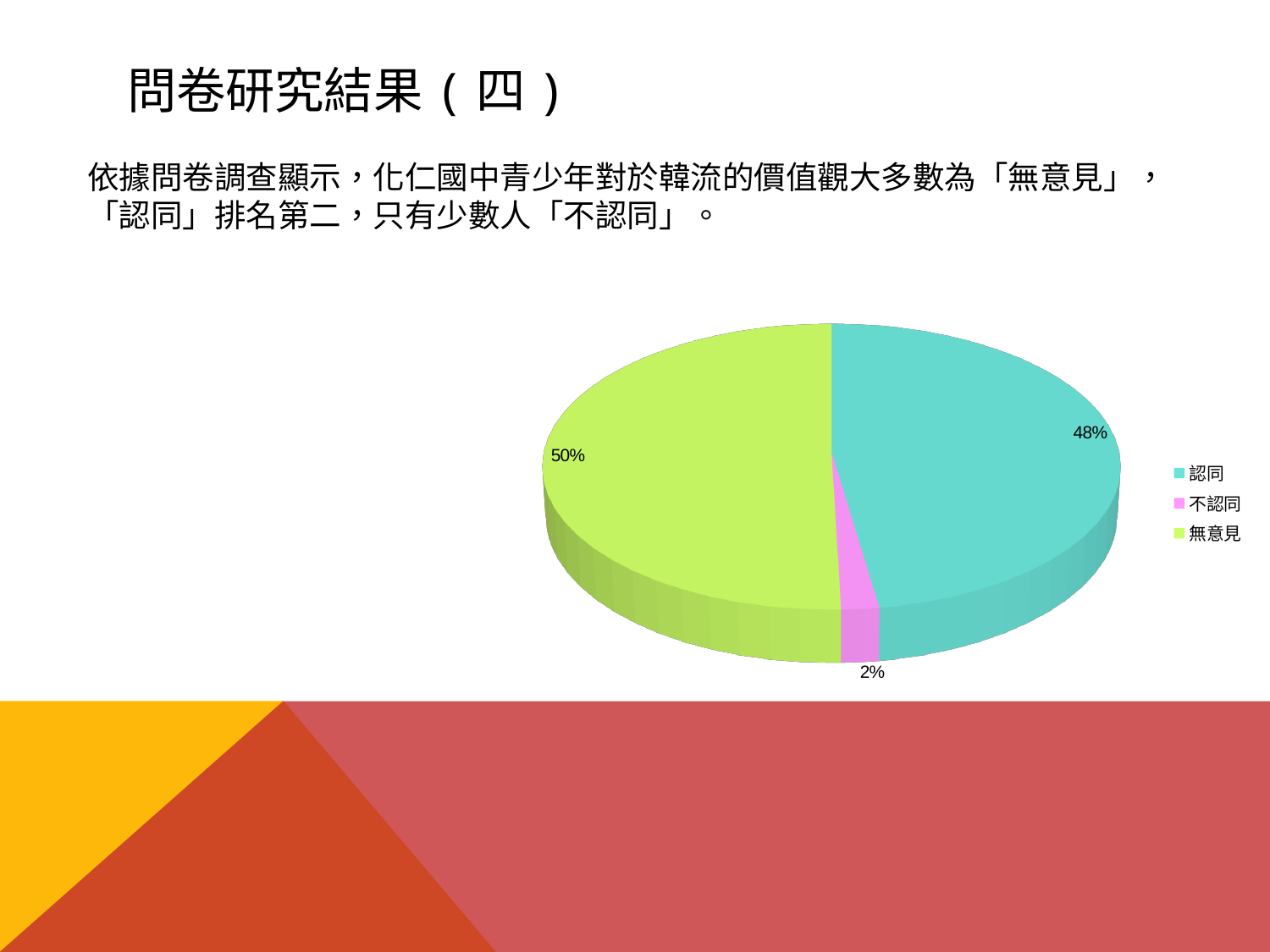

# 問卷研究結果(四)
依據問卷調查顯示，化仁國中青少年對於韓流的價值觀大多數為「無意見」，「認同」排名第二，只有少數人「不認同」。

[unsupported chart]